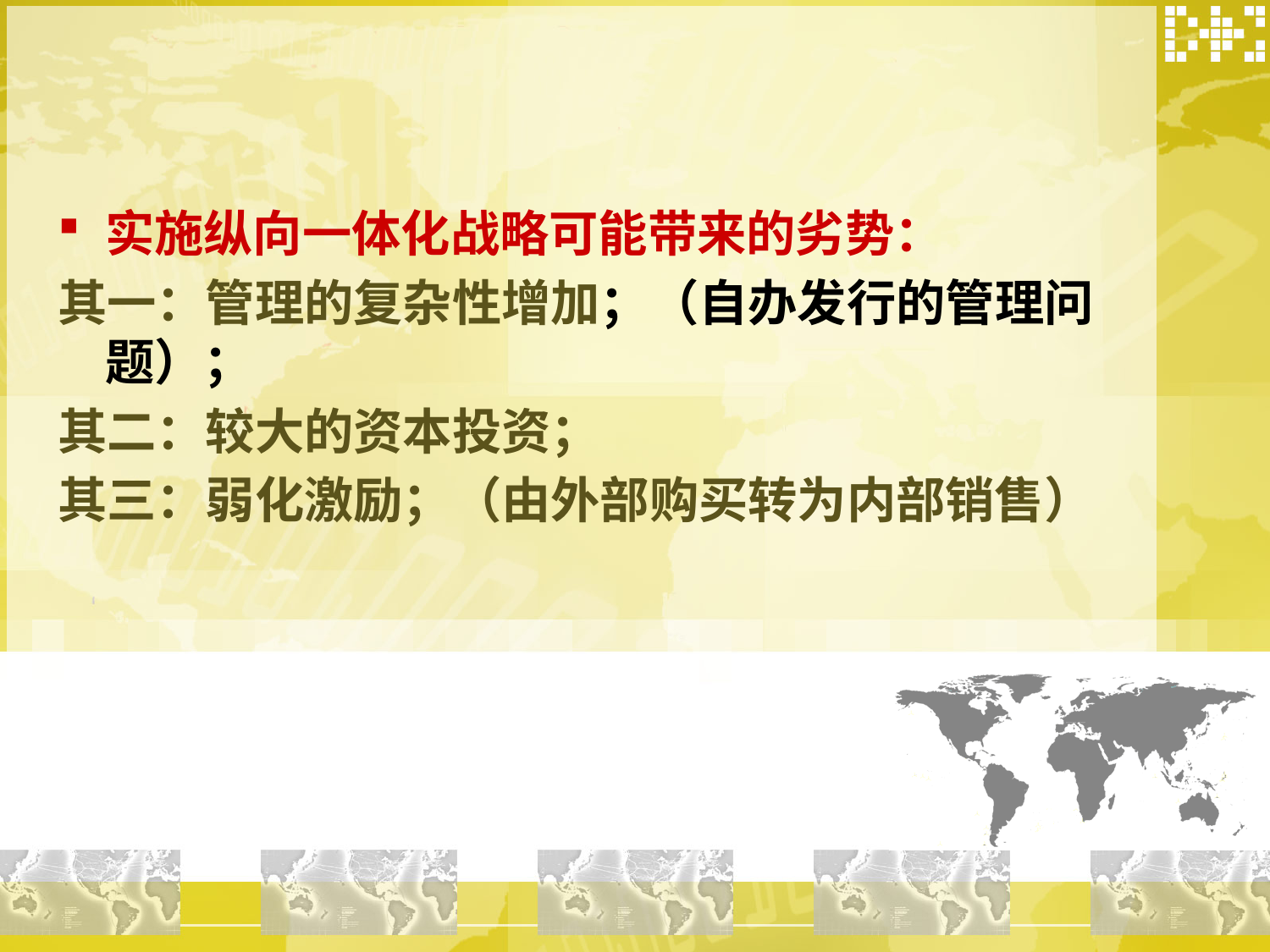

实施纵向一体化战略可能带来的劣势：
其一：管理的复杂性增加；（自办发行的管理问题）；
其二：较大的资本投资；
其三：弱化激励；（由外部购买转为内部销售）

89